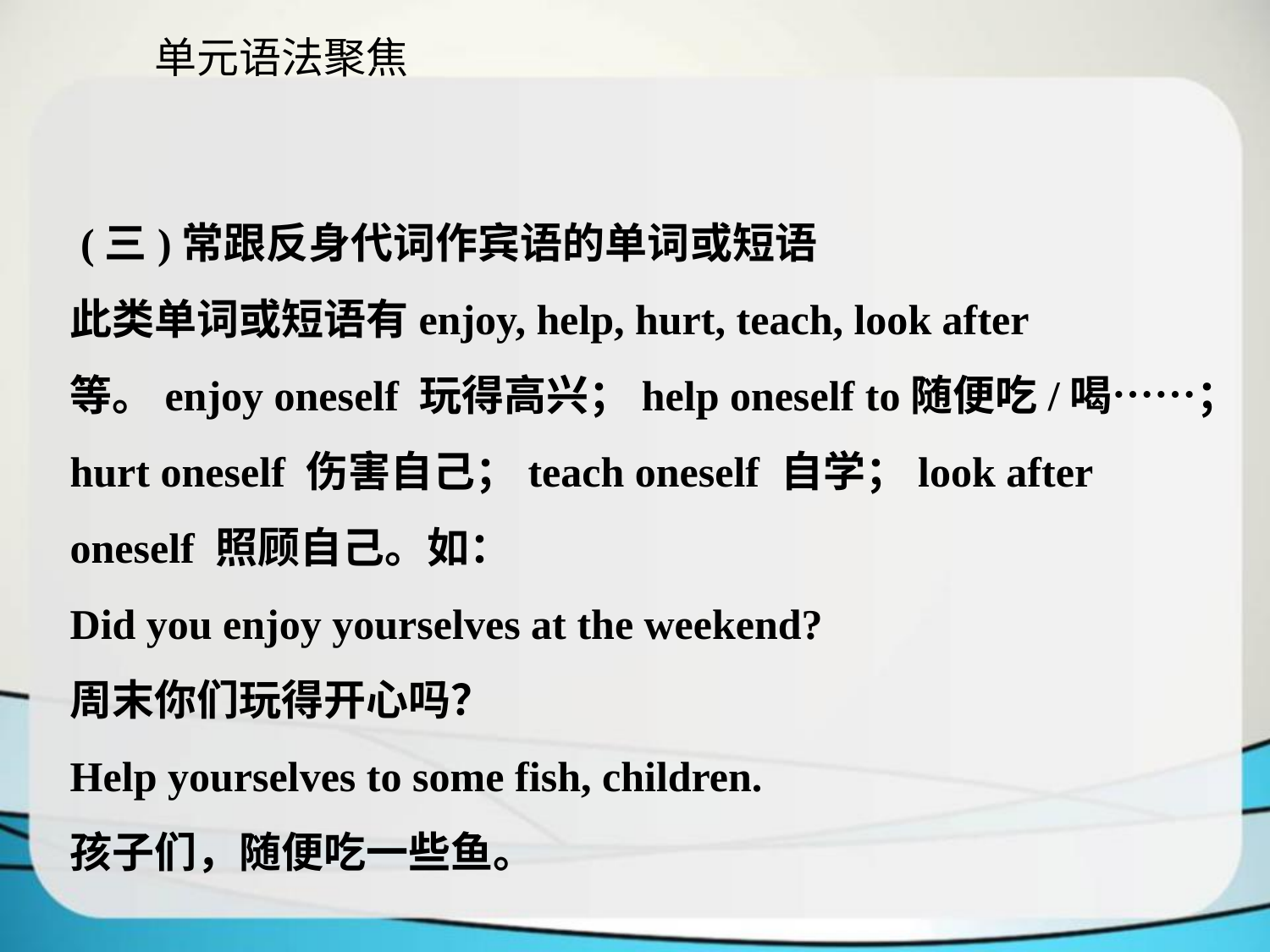

单元语法聚焦
 (三)常跟反身代词作宾语的单词或短语
此类单词或短语有enjoy, help, hurt, teach, look after等。enjoy oneself 玩得高兴；help oneself to随便吃/喝……；hurt oneself 伤害自己；teach oneself 自学；look after oneself 照顾自己。如：
Did you enjoy yourselves at the weekend?
周末你们玩得开心吗？
Help yourselves to some fish, children.
孩子们，随便吃一些鱼。